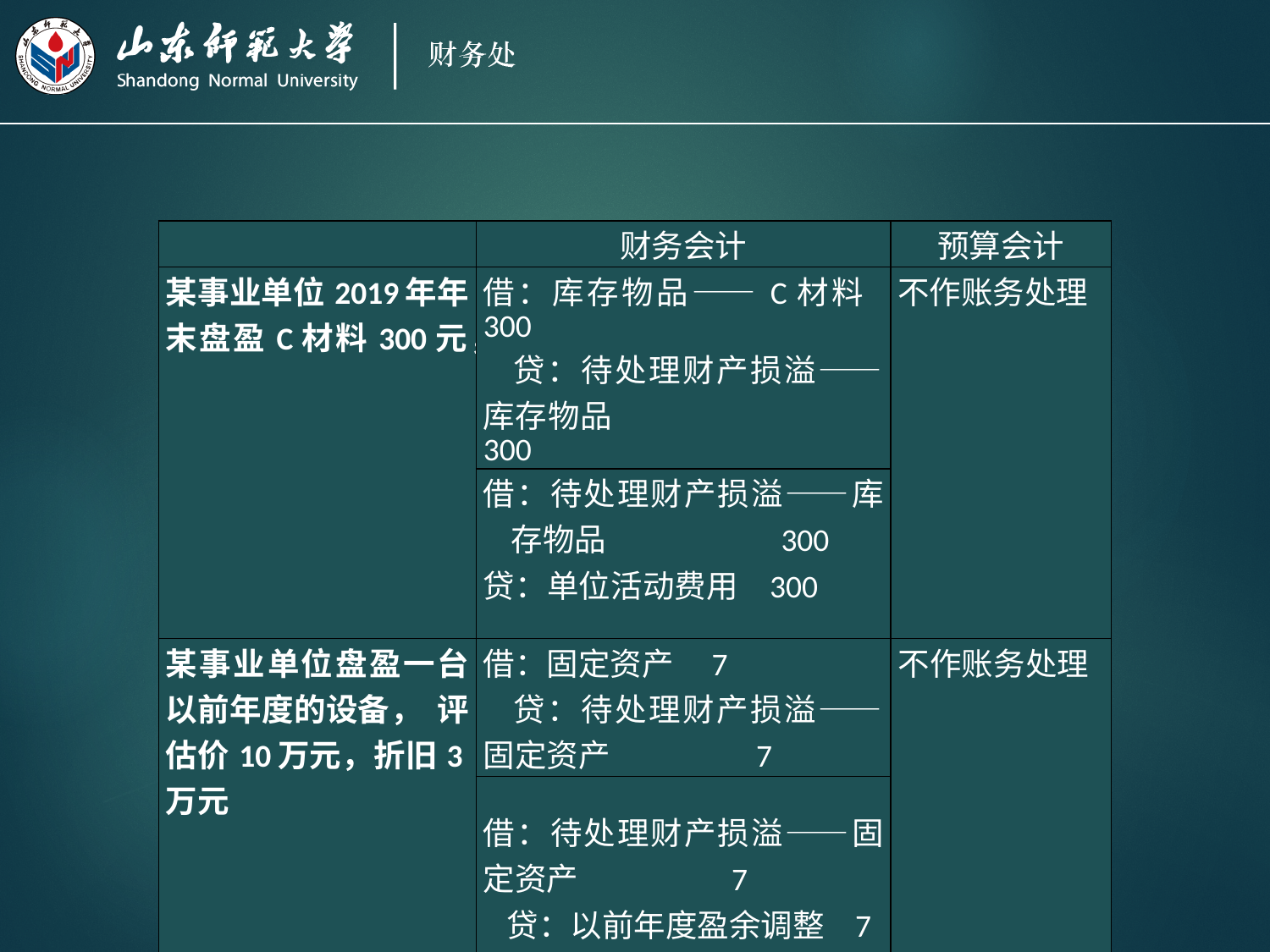

|  | 财务会计 | 预算会计 |
| --- | --- | --- |
| 某事业单位2019年年末盘盈C材料300元， | 借：库存物品——C材料 300 贷：待处理财产损溢——库存物品 300 | 不作账务处理 |
|  | 借：待处理财产损溢——库存物品 300 贷：单位活动费用 300 |  |
| 某事业单位盘盈一台以前年度的设备， 评估价10万元，折旧3万元 | 借：固定资产 7 贷：待处理财产损溢——固定资产 7 | 不作账务处理 |
|  | 借：待处理财产损溢——固定资产 7 贷：以前年度盈余调整 7 |  |